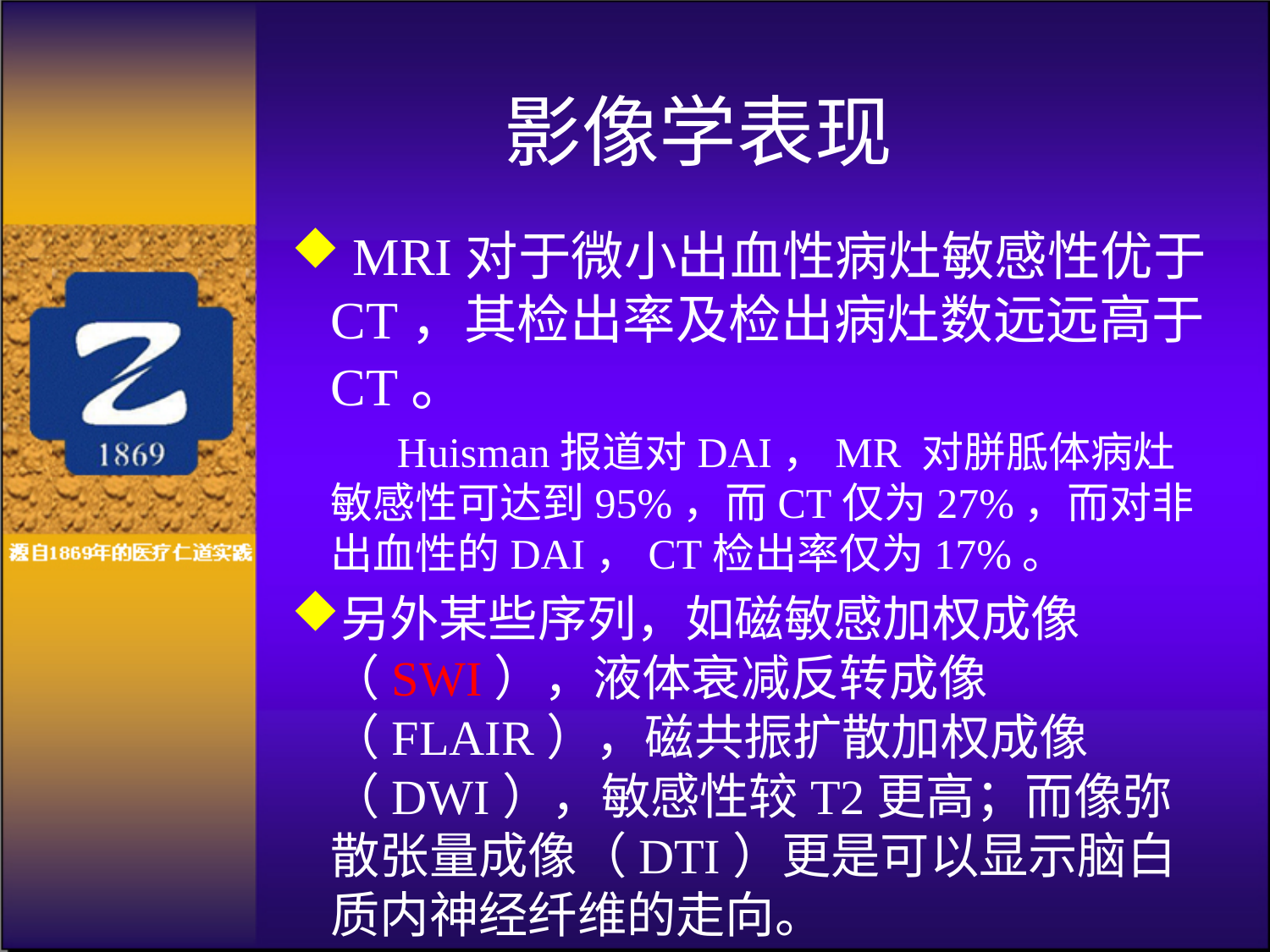

# 影像学表现
 MRI对于微小出血性病灶敏感性优于CT，其检出率及检出病灶数远远高于CT。
          Huisman报道对DAI，MR 对胼胝体病灶敏感性可达到95%，而CT仅为27%，而对非出血性的DAI，CT检出率仅为17%。
另外某些序列，如磁敏感加权成像（SWI），液体衰减反转成像（FLAIR），磁共振扩散加权成像（DWI），敏感性较T2更高；而像弥散张量成像（DTI）更是可以显示脑白质内神经纤维的走向。